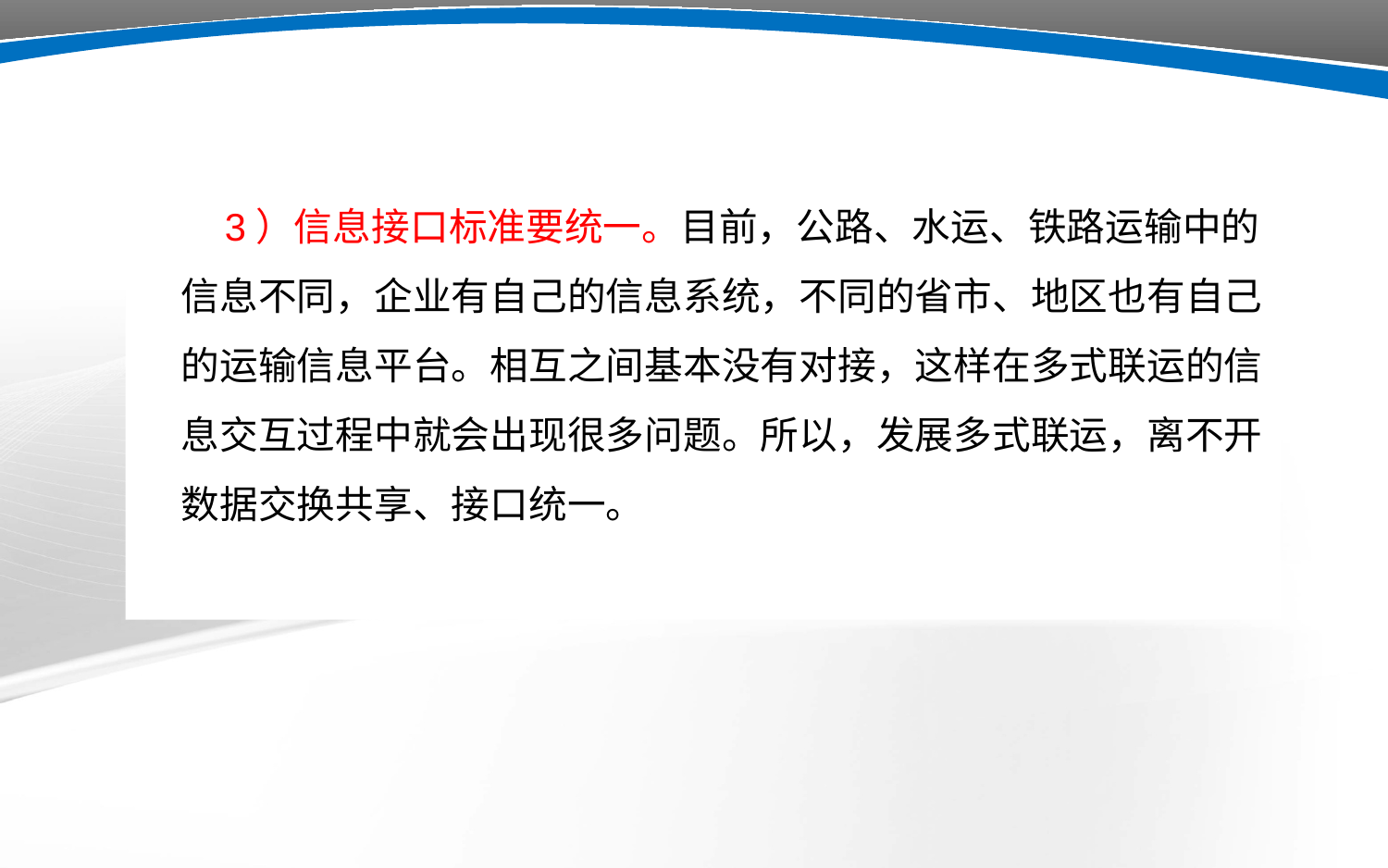

3）信息接口标准要统一。目前，公路、水运、铁路运输中的信息不同，企业有自己的信息系统，不同的省市、地区也有自己的运输信息平台。相互之间基本没有对接，这样在多式联运的信息交互过程中就会出现很多问题。所以，发展多式联运，离不开数据交换共享、接口统一。